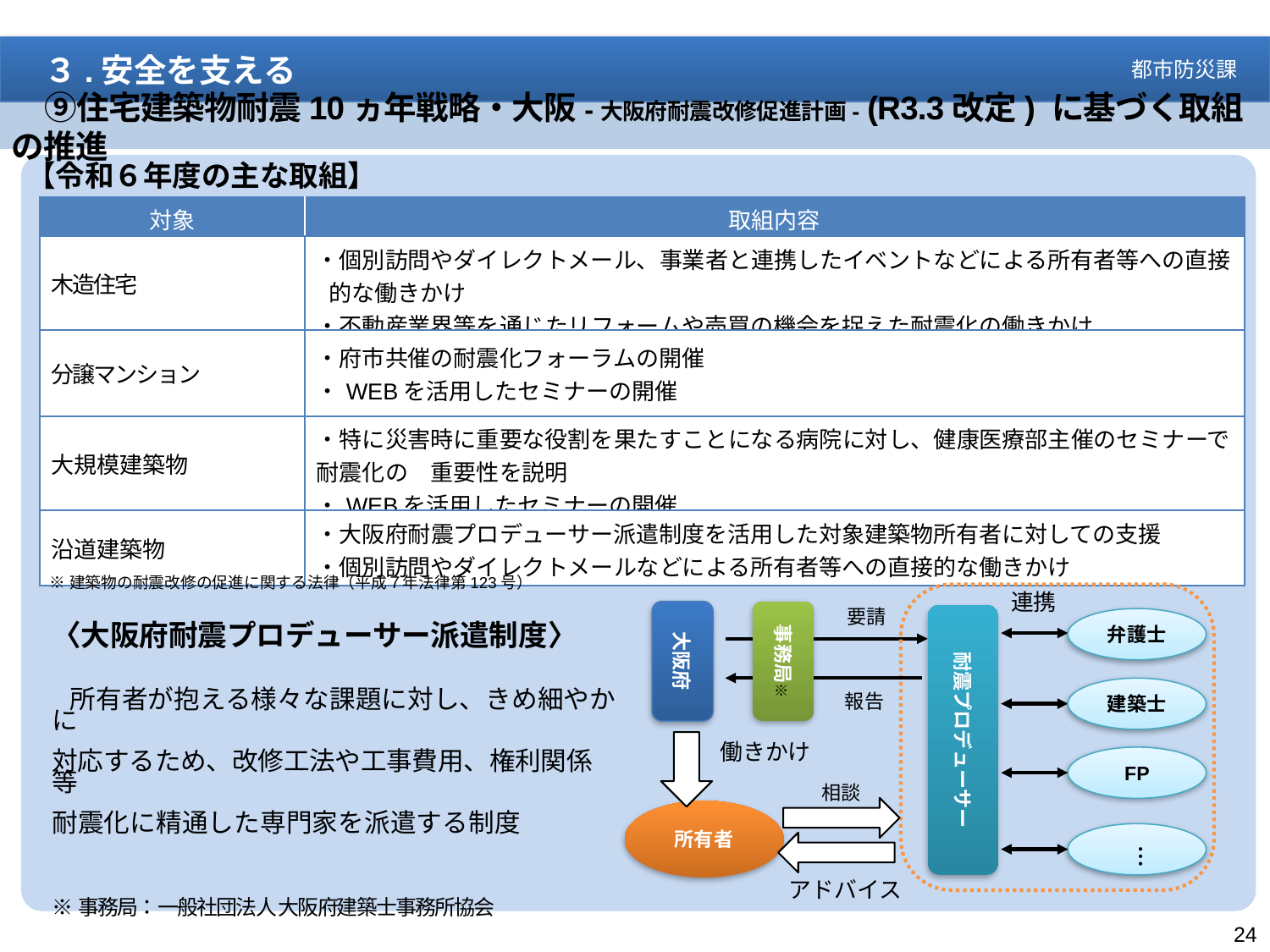

３.安全を支える
都市防災課
　⑨住宅建築物耐震10ヵ年戦略・大阪-大阪府耐震改修促進計画- (R3.3改定) に基づく取組の推進
【令和６年度の主な取組】

| 対象 | 取組内容 |
| --- | --- |
| 木造住宅 | ・個別訪問やダイレクトメール、事業者と連携したイベントなどによる所有者等への直接的な働きかけ ・不動産業界等を通じたリフォームや売買の機会を捉えた耐震化の働きかけ |
| 分譲マンション | ・府市共催の耐震化フォーラムの開催 ・WEBを活用したセミナーの開催 |
| 大規模建築物 | ・特に災害時に重要な役割を果たすことになる病院に対し、健康医療部主催のセミナーで耐震化の　重要性を説明 ・WEBを活用したセミナーの開催 |
| 沿道建築物 | ・大阪府耐震プロデューサー派遣制度を活用した対象建築物所有者に対しての支援 ・個別訪問やダイレクトメールなどによる所有者等への直接的な働きかけ |
※建築物の耐震改修の促進に関する法律（平成７年法律第123号）
連携

要請
事務局※
大阪府
耐震プロデューサー
弁護士
報告
建築士
働きかけ

FP
相談

所有者

アドバイス
〈大阪府耐震プロデューサー派遣制度〉

  所有者が抱える様々な課題に対し、きめ細やかに
対応するため、改修工法や工事費用、権利関係等
耐震化に精通した専門家を派遣する制度

※事務局：一般社団法人 大阪府建築士事務所協会
…
24
・・